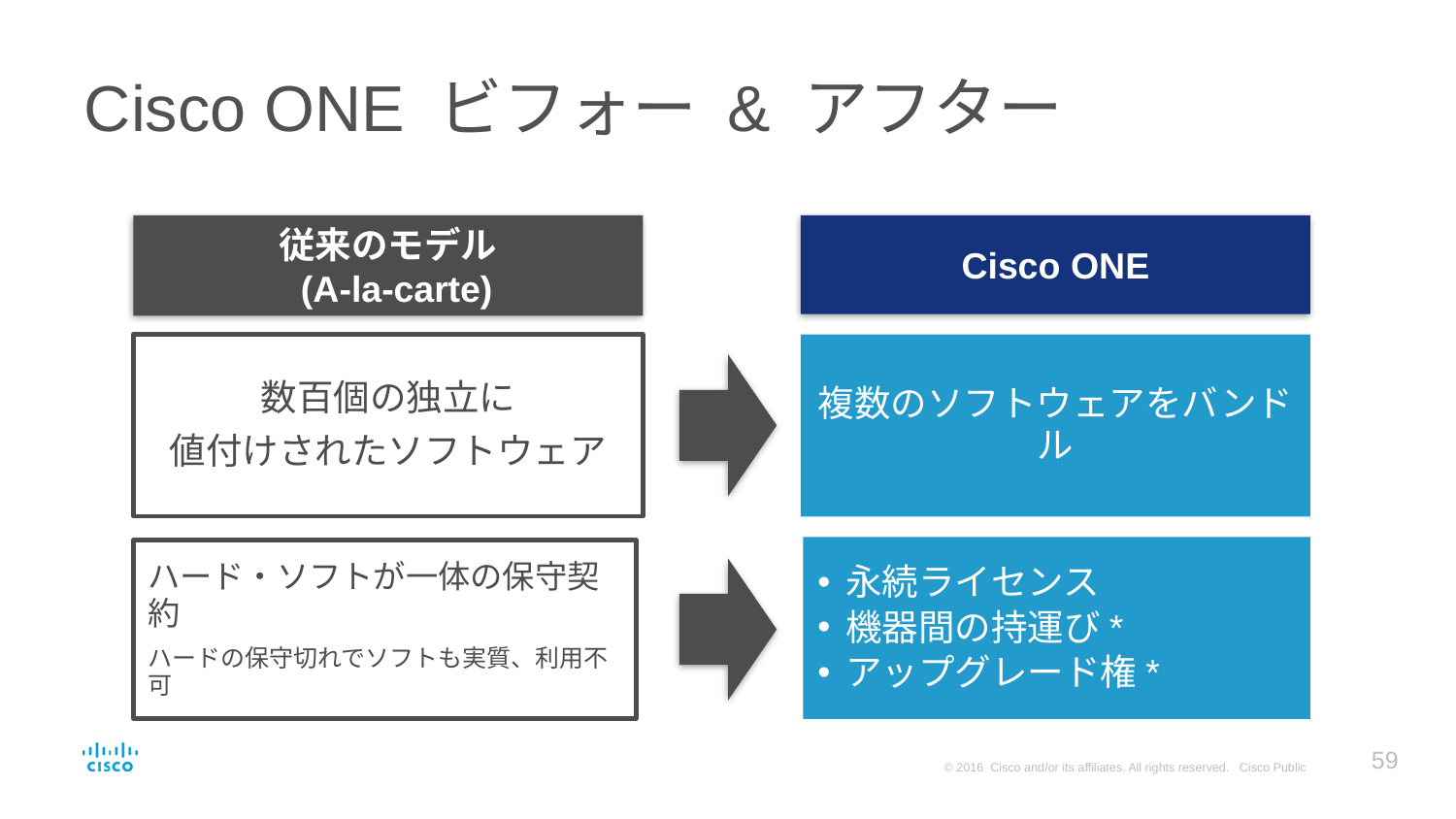

# Cisco ONE ビフォー & アフター
従来のモデル
 (A-la-carte)
Cisco ONE
数百個の独立に
値付けされたソフトウェア
複数のソフトウェアをバンドル

永続ライセンス
機器間の持運び*
アップグレード権*
ハード・ソフトが一体の保守契約
ハードの保守切れでソフトも実質、利用不可